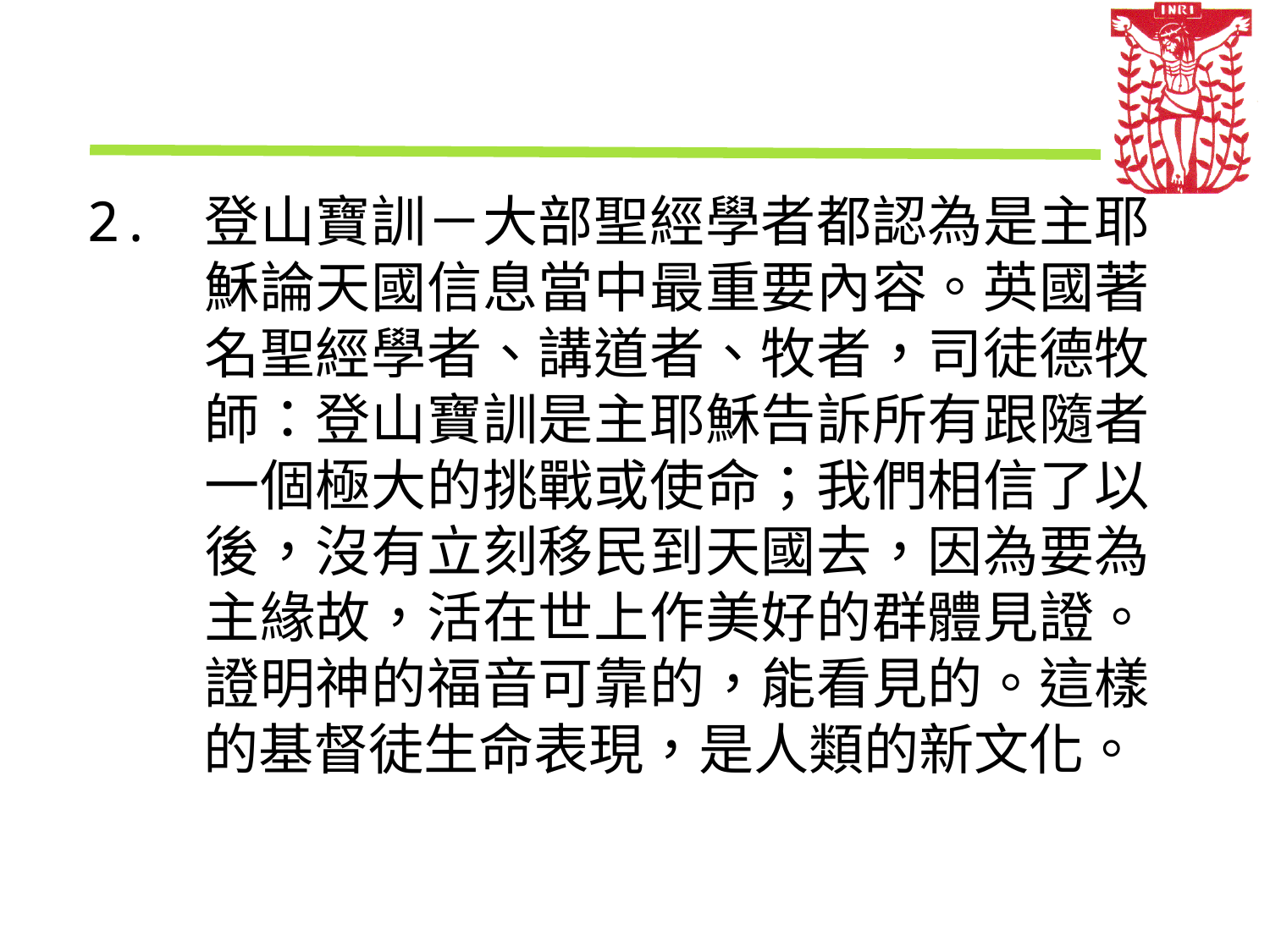

2.	登山寶訓－大部聖經學者都認為是主耶	穌論天國信息當中最重要內容。英國著	名聖經學者、講道者、牧者，司徒德牧	師：登山寶訓是主耶穌告訴所有跟隨者	一個極大的挑戰或使命；我們相信了以	後，沒有立刻移民到天國去，因為要為	主緣故，活在世上作美好的群體見證。	證明神的福音可靠的，能看見的。這樣	的基督徒生命表現，是人類的新文化。